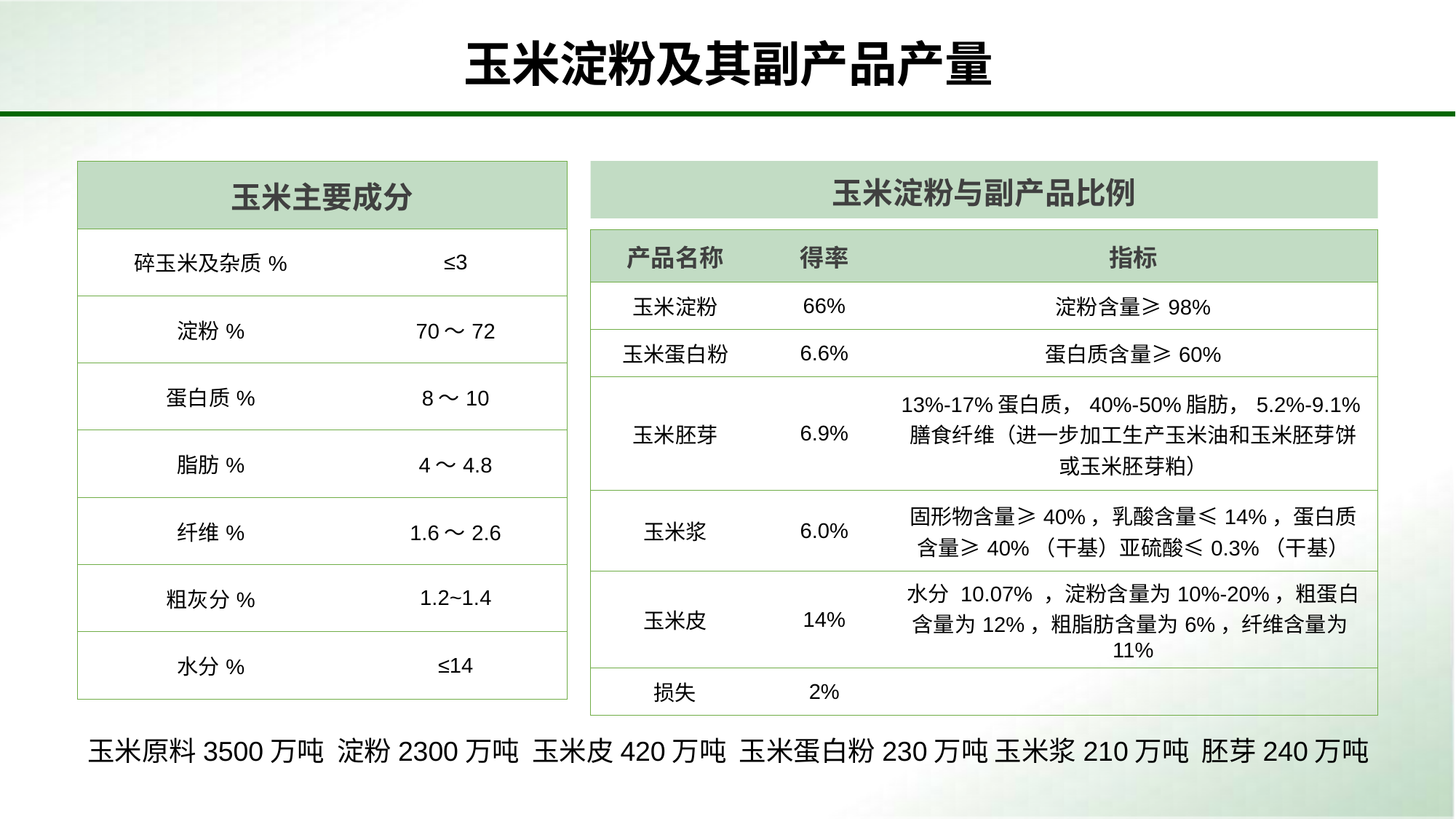

玉米淀粉及其副产品产量

玉米淀粉与副产品比例
| 玉米主要成分 |  |
| --- | --- |
| 碎玉米及杂质% | ≤3 |
| 淀粉% | 70～72 |
| 蛋白质% | 8～10 |
| 脂肪% | 4～4.8 |
| 纤维% | 1.6～2.6 |
| 粗灰分% | 1.2~1.4 |
| 水分% | ≤14 |
| 产品名称 | 得率 | 指标 |
| --- | --- | --- |
| 玉米淀粉 | 66% | 淀粉含量≥98% |
| 玉米蛋白粉 | 6.6% | 蛋白质含量≥60% |
| 玉米胚芽 | 6.9% | 13%-17%蛋白质，40%-50%脂肪，5.2%-9.1%膳食纤维（进一步加工生产玉米油和玉米胚芽饼或玉米胚芽粕） |
| 玉米浆 | 6.0% | 固形物含量≥40%，乳酸含量≤14%，蛋白质含量≥40%（干基）亚硫酸≤0.3%（干基） |
| 玉米皮 | 14% | 水分 10.07% ，淀粉含量为10%-20%，粗蛋白含量为12%，粗脂肪含量为6%，纤维含量为11% |
| 损失 | 2% |  |
玉米原料3500万吨  淀粉2300万吨  玉米皮420万吨  玉米蛋白粉230万吨 玉米浆210万吨  胚芽240万吨